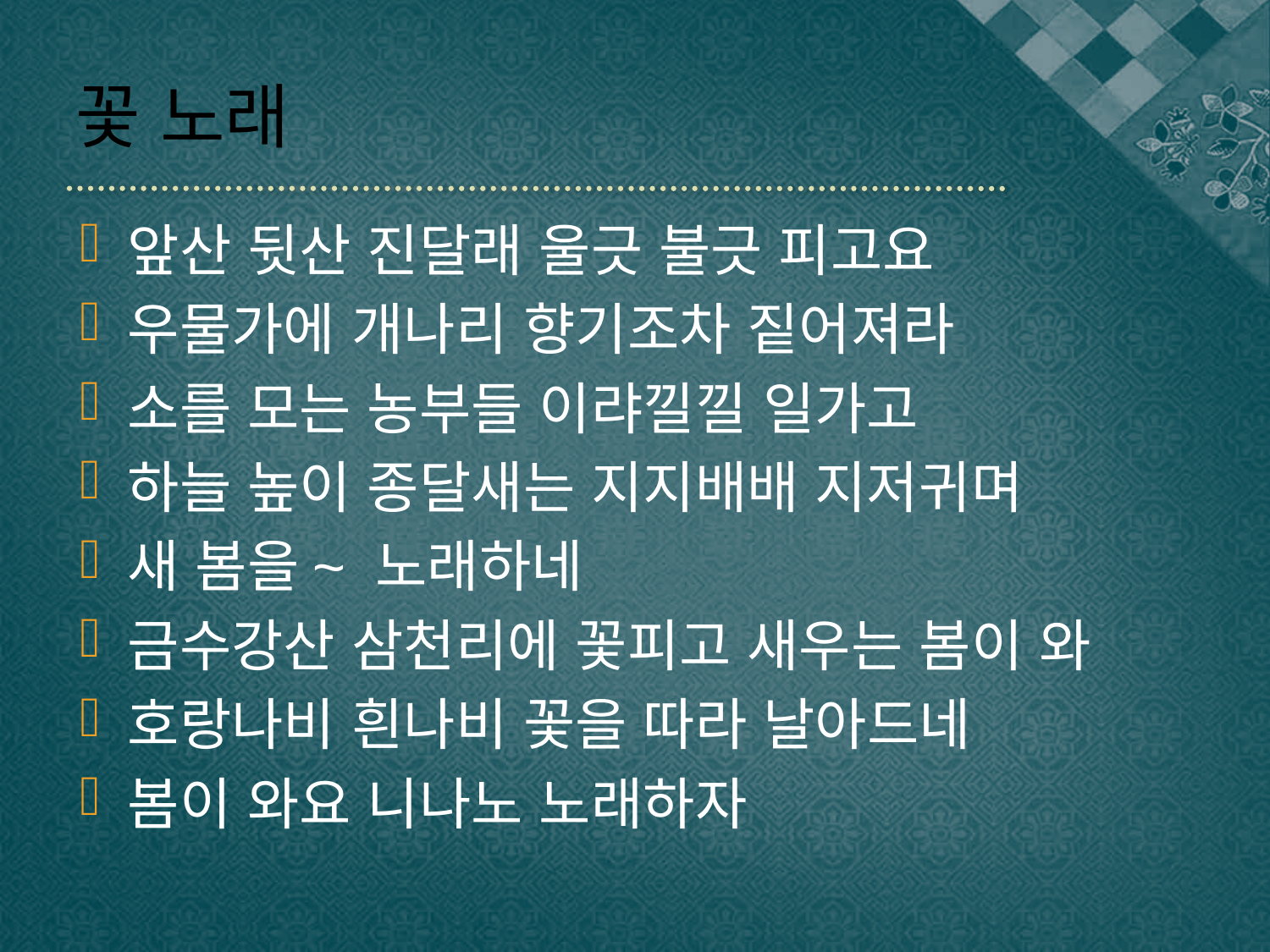

# 꽃 노래
앞산 뒷산 진달래 울긋 불긋 피고요
우물가에 개나리 향기조차 짙어져라
소를 모는 농부들 이랴낄낄 일가고
하늘 높이 종달새는 지지배배 지저귀며
새 봄을~ 노래하네
금수강산 삼천리에 꽃피고 새우는 봄이 와
호랑나비 흰나비 꽃을 따라 날아드네
봄이 와요 니나노 노래하자